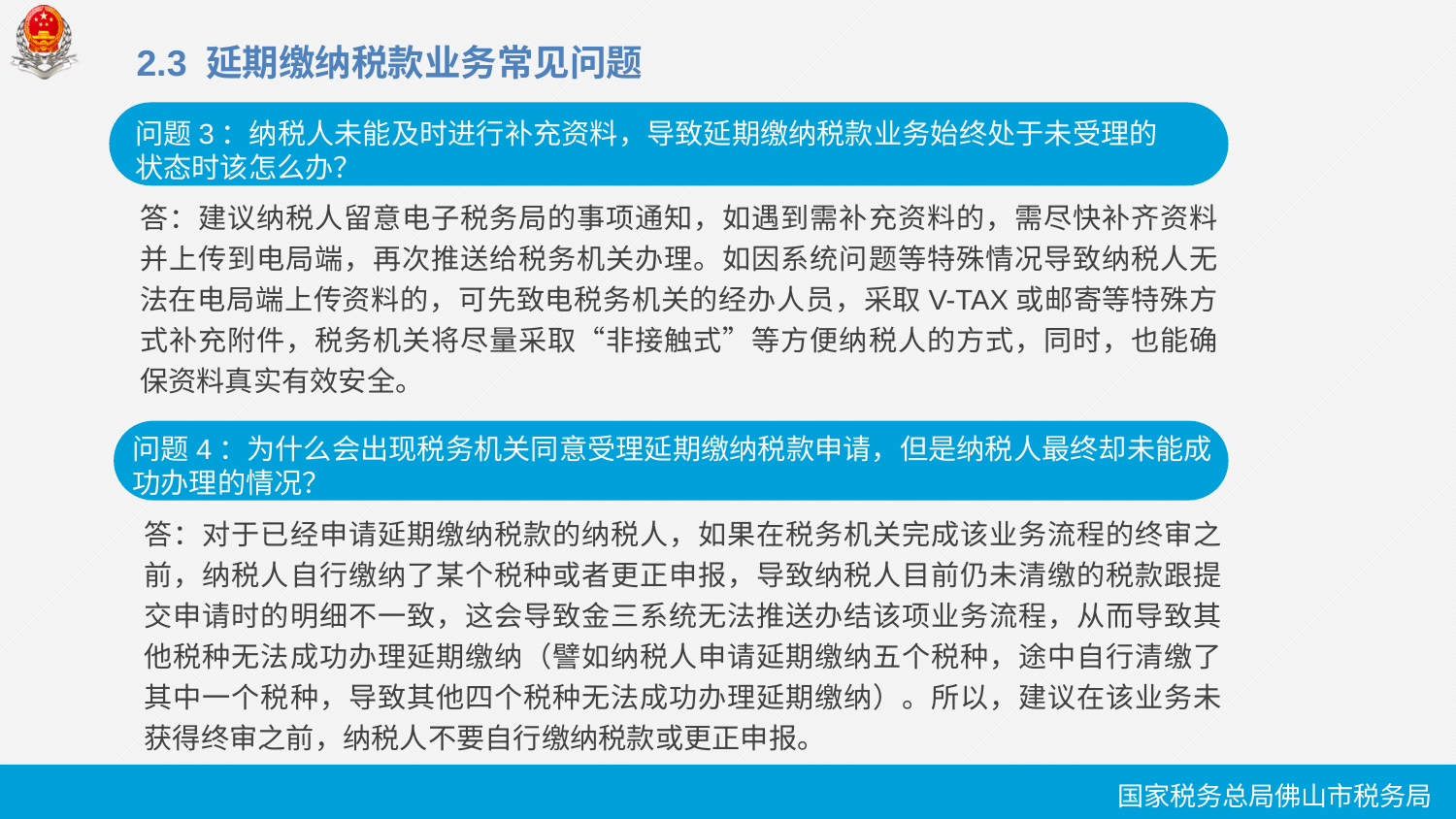

2.3 延期缴纳税款业务常见问题

问题3：纳税人未能及时进行补充资料，导致延期缴纳税款业务始终处于未受理的状态时该怎么办？
答：建议纳税人留意电子税务局的事项通知，如遇到需补充资料的，需尽快补齐资料并上传到电局端，再次推送给税务机关办理。如因系统问题等特殊情况导致纳税人无法在电局端上传资料的，可先致电税务机关的经办人员，采取V-TAX或邮寄等特殊方式补充附件，税务机关将尽量采取“非接触式”等方便纳税人的方式，同时，也能确保资料真实有效安全。

问题4：为什么会出现税务机关同意受理延期缴纳税款申请，但是纳税人最终却未能成功办理的情况？
答：对于已经申请延期缴纳税款的纳税人，如果在税务机关完成该业务流程的终审之前，纳税人自行缴纳了某个税种或者更正申报，导致纳税人目前仍未清缴的税款跟提交申请时的明细不一致，这会导致金三系统无法推送办结该项业务流程，从而导致其他税种无法成功办理延期缴纳（譬如纳税人申请延期缴纳五个税种，途中自行清缴了其中一个税种，导致其他四个税种无法成功办理延期缴纳）。所以，建议在该业务未获得终审之前，纳税人不要自行缴纳税款或更正申报。